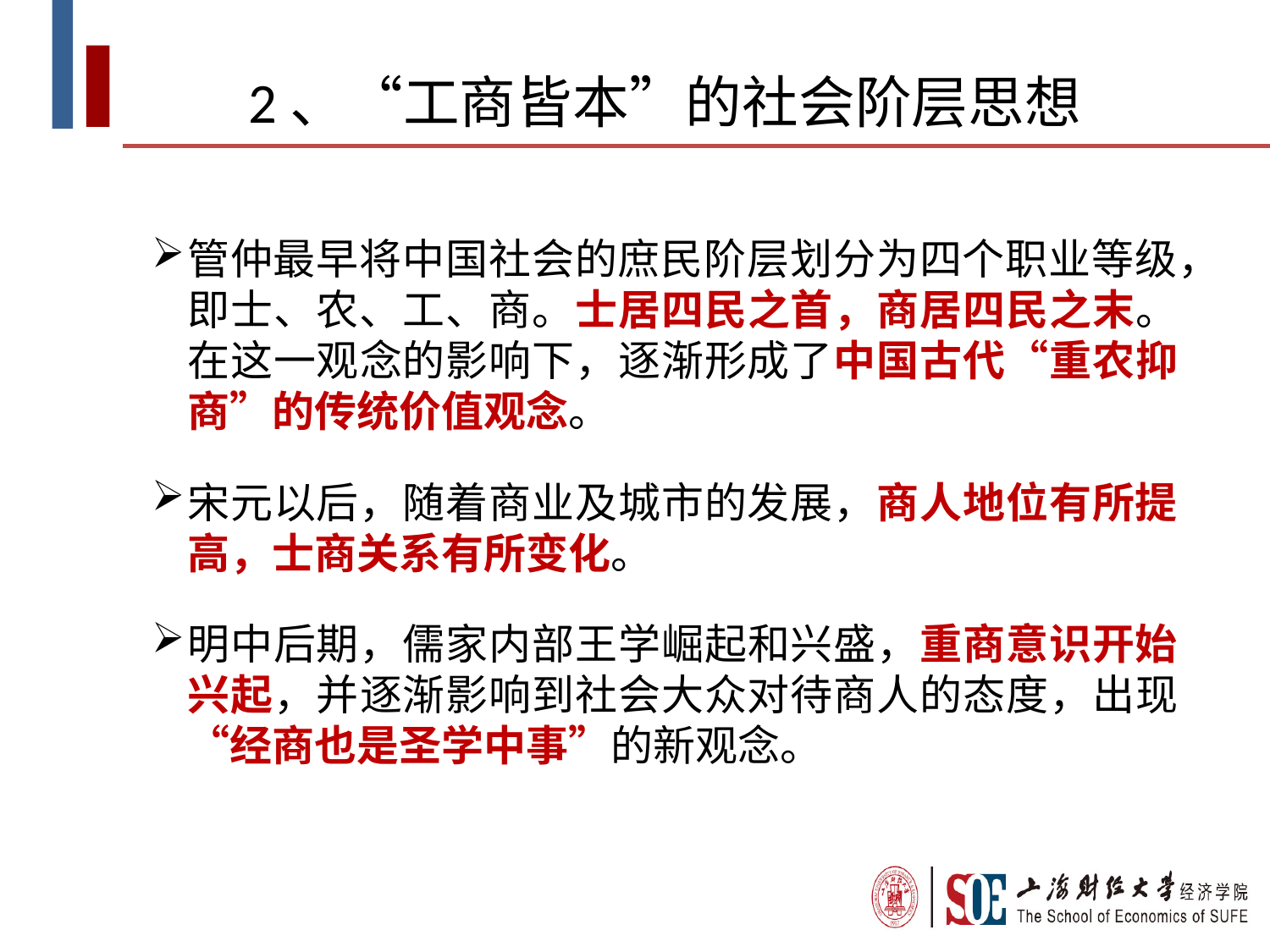

# 2、“工商皆本”的社会阶层思想
管仲最早将中国社会的庶民阶层划分为四个职业等级，即士、农、工、商。士居四民之首，商居四民之末。在这一观念的影响下，逐渐形成了中国古代“重农抑商”的传统价值观念。
宋元以后，随着商业及城市的发展，商人地位有所提高，士商关系有所变化。
明中后期，儒家内部王学崛起和兴盛，重商意识开始兴起，并逐渐影响到社会大众对待商人的态度，出现“经商也是圣学中事”的新观念。